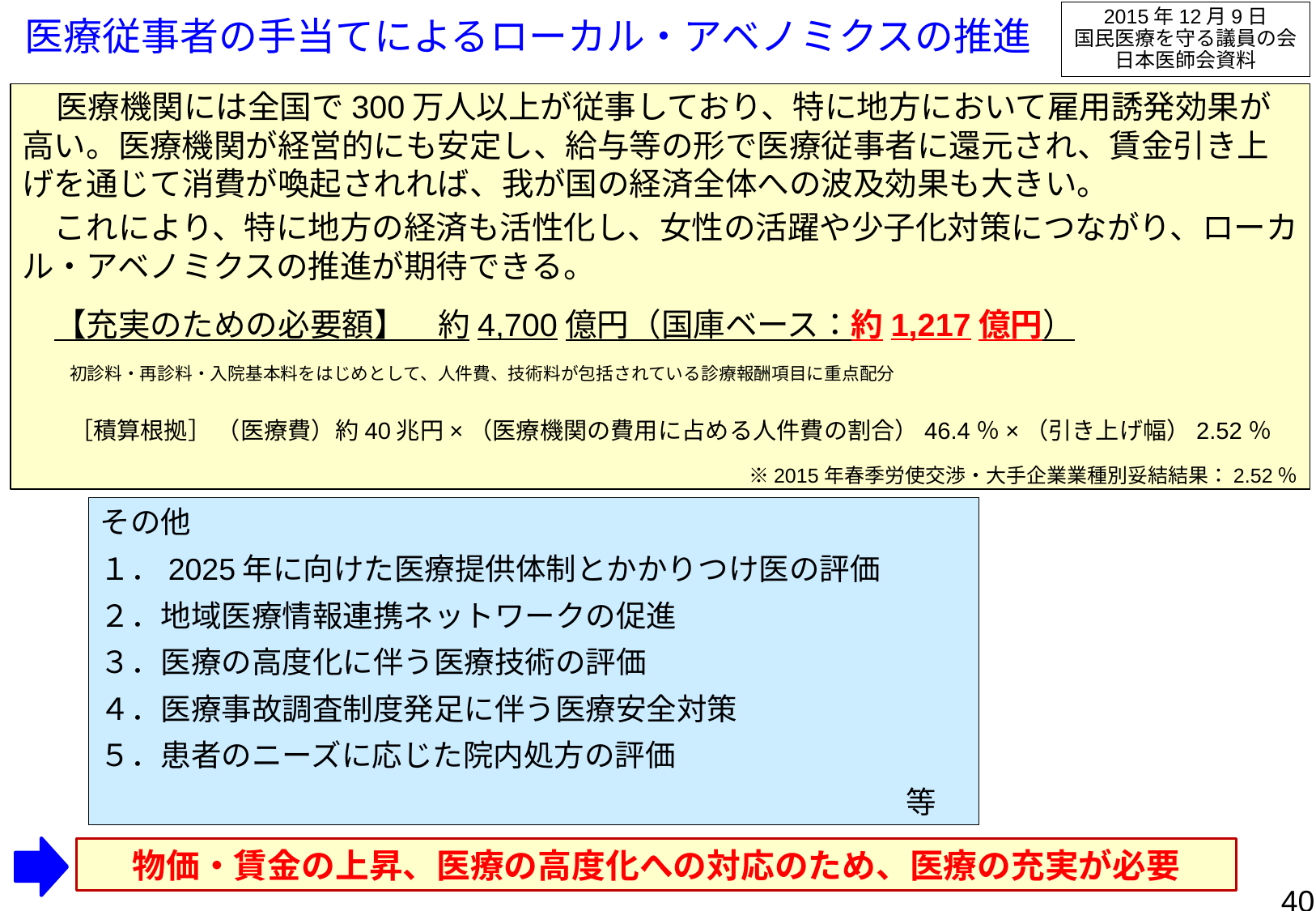

2015年12月9日
国民医療を守る議員の会
日本医師会資料
医療従事者の手当てによるローカル・アベノミクスの推進
　医療機関には全国で300万人以上が従事しており、特に地方において雇用誘発効果が高い。医療機関が経営的にも安定し、給与等の形で医療従事者に還元され、賃金引き上げを通じて消費が喚起されれば、我が国の経済全体への波及効果も大きい。
　これにより、特に地方の経済も活性化し、女性の活躍や少子化対策につながり、ローカル・アベノミクスの推進が期待できる。
　【充実のための必要額】　約4,700億円（国庫ベース：約1,217億円）

　　初診料・再診料・入院基本料をはじめとして、人件費、技術料が包括されている診療報酬項目に重点配分
　　［積算根拠］ （医療費）約40兆円×（医療機関の費用に占める人件費の割合）46.4％×（引き上げ幅）2.52％
　　　※2015年春季労使交渉・大手企業業種別妥結結果：2.52％
その他
１．2025年に向けた医療提供体制とかかりつけ医の評価
２．地域医療情報連携ネットワークの促進
３．医療の高度化に伴う医療技術の評価
４．医療事故調査制度発足に伴う医療安全対策
５．患者のニーズに応じた院内処方の評価
等

物価・賃金の上昇、医療の高度化への対応のため、医療の充実が必要
40